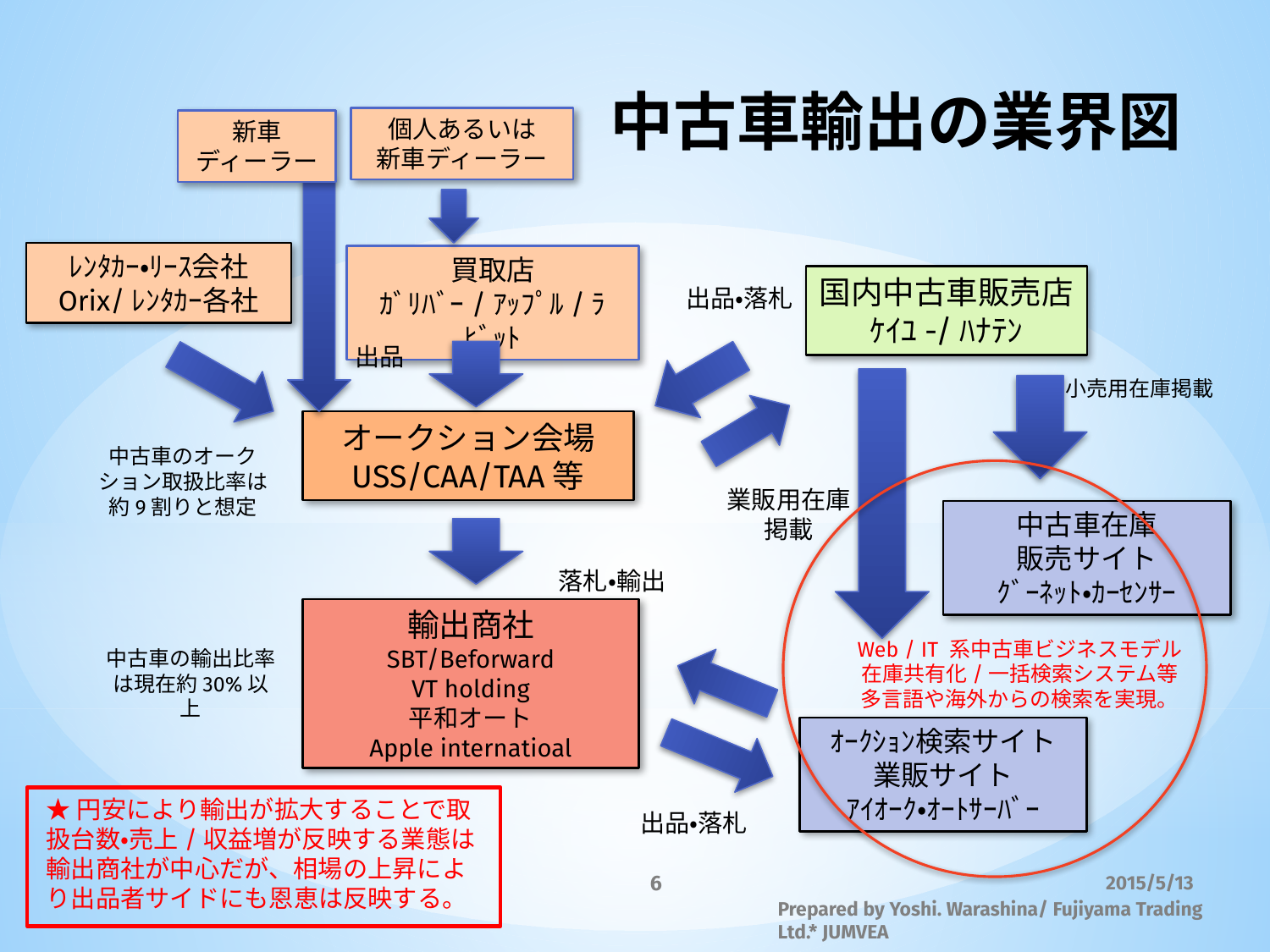

# 中古車輸出の業界図
個人あるいは
新車ディーラー
新車
ディーラー

ﾚﾝﾀｶｰ・ﾘｰｽ会社
Orix/ﾚﾝﾀｶｰ各社
買取店
ｶﾞﾘﾊﾞｰ/ｱｯﾌﾟﾙ/ﾗﾋﾞｯﾄ
国内中古車販売店ｹｲﾕ-/ﾊﾅﾃﾝ
出品・落札

出品

小売用在庫掲載

オークション会場
USS/CAA/TAA等
中古車のオークション取扱比率は約9割りと想定

業販用在庫掲載

中古車在庫
販売サイト
ｸﾞｰﾈｯﾄ・ｶｰｾﾝｻｰ

落札・輸出
輸出商社
SBT/Beforward
VT holding
平和オート
Apple internatioal
Web / IT 系中古車ビジネスモデル
在庫共有化/一括検索システム等
多言語や海外からの検索を実現。

中古車の輸出比率は現在約30%以上

ｵｰｸｼｮﾝ検索サイト
業販サイト
ｱｲｵｰｸ・ｵｰﾄｻｰﾊﾞｰ

★円安により輸出が拡大することで取扱台数・売上/収益増が反映する業態は輸出商社が中心だが、相場の上昇により出品者サイドにも恩恵は反映する。
出品・落札
6
2015/5/13
Prepared by Yoshi. Warashina/ Fujiyama Trading Ltd.* JUMVEA